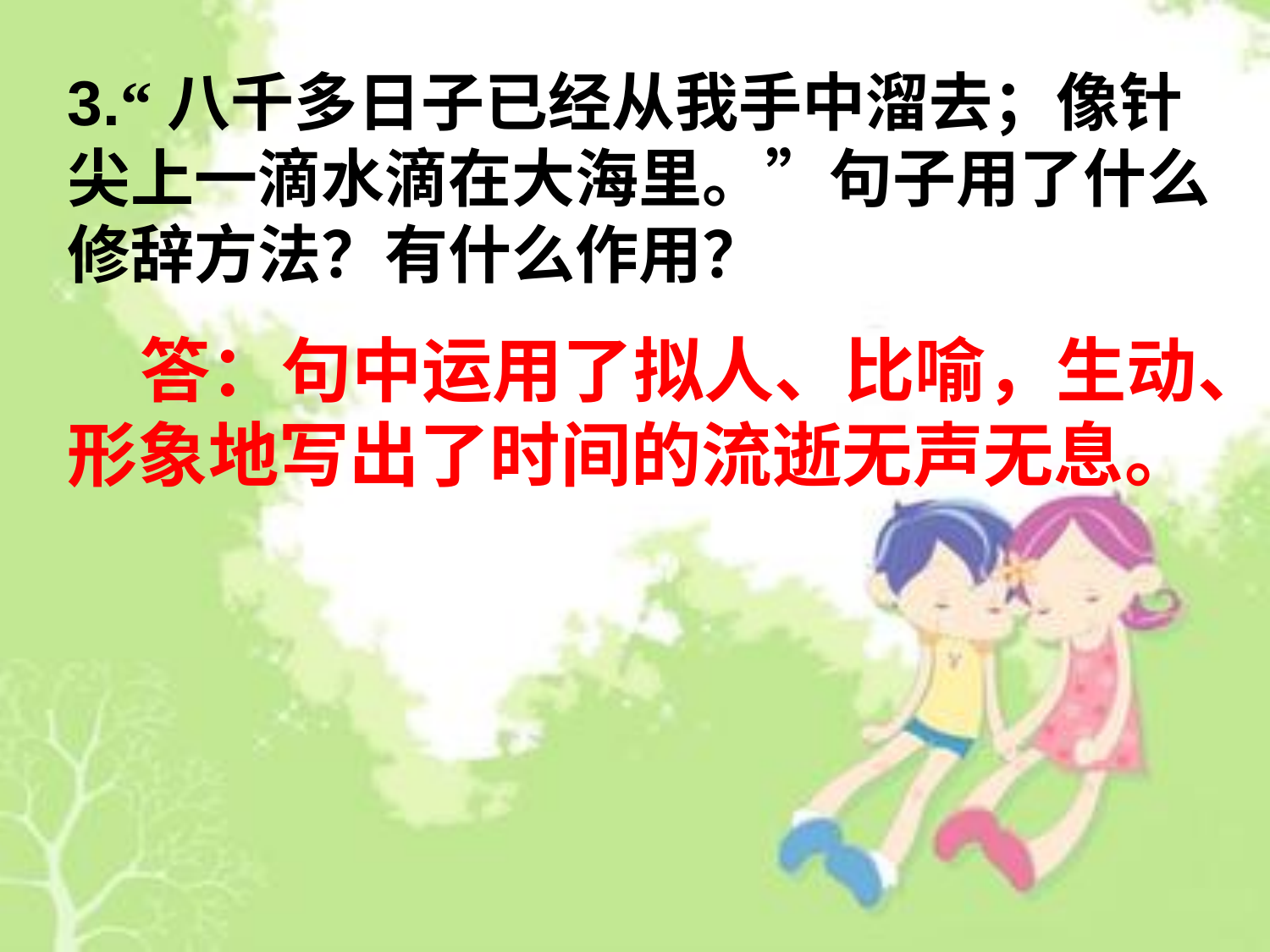

3.“八千多日子已经从我手中溜去；像针尖上一滴水滴在大海里。”句子用了什么修辞方法？有什么作用？
    答：句中运用了拟人、比喻，生动、形象地写出了时间的流逝无声无息。